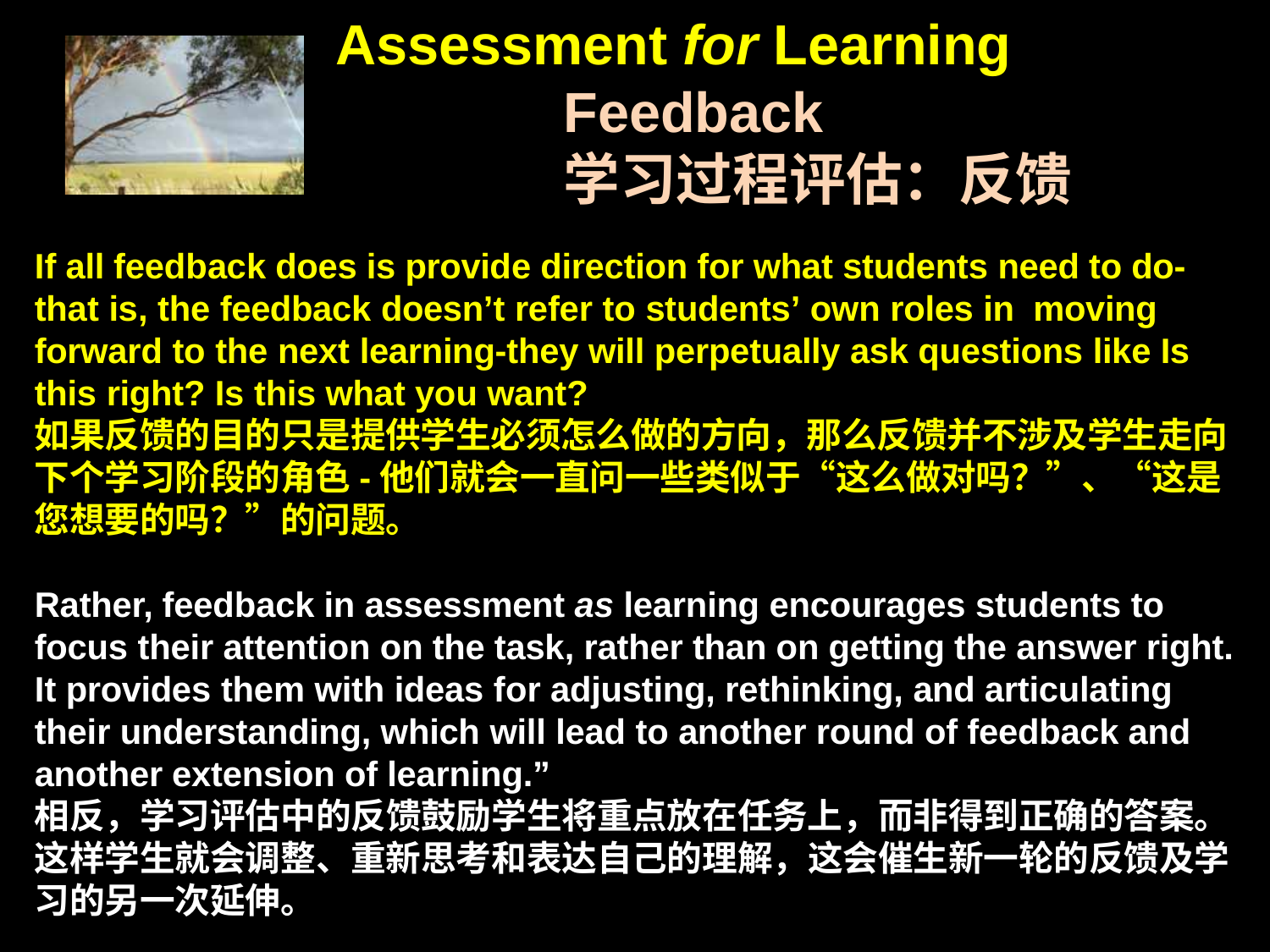

# Assessment for Learning Feedback 学习过程评估：反馈

If all feedback does is provide direction for what students need to do- that is, the feedback doesn’t refer to students’ own roles in  moving forward to the next learning-they will perpetually ask questions like Is this right? Is this what you want?
如果反馈的目的只是提供学生必须怎么做的方向，那么反馈并不涉及学生走向下个学习阶段的角色-他们就会一直问一些类似于“这么做对吗？”、“这是您想要的吗？”的问题。

Rather, feedback in assessment as learning encourages students to focus their attention on the task, rather than on getting the answer right. It provides them with ideas for adjusting, rethinking, and articulating their understanding, which will lead to another round of feedback and another extension of learning.”
相反，学习评估中的反馈鼓励学生将重点放在任务上，而非得到正确的答案。这样学生就会调整、重新思考和表达自己的理解，这会催生新一轮的反馈及学习的另一次延伸。